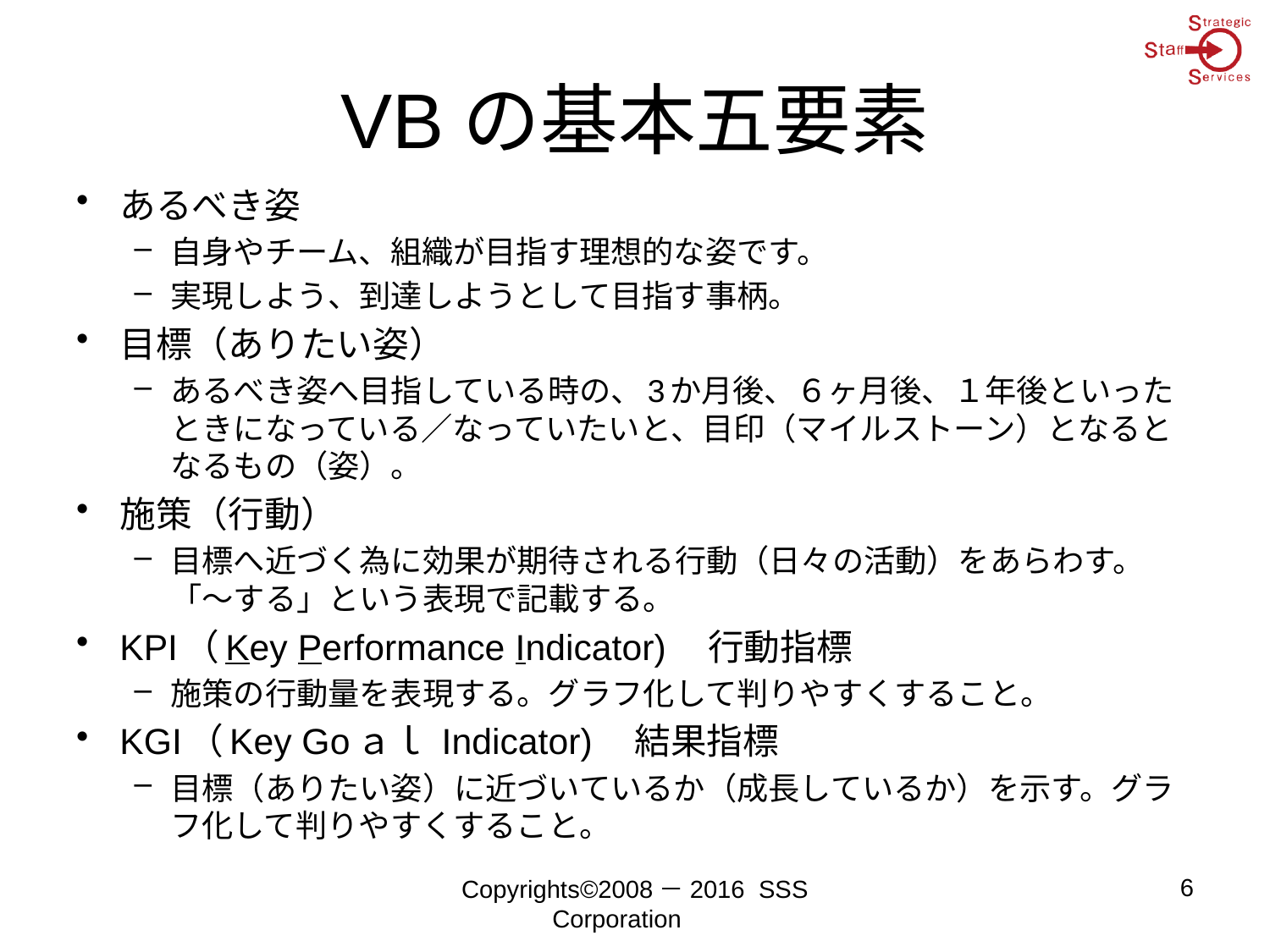

# VBの基本五要素
あるべき姿
自身やチーム、組織が目指す理想的な姿です。
実現しよう、到達しようとして目指す事柄。
目標（ありたい姿）
あるべき姿へ目指している時の、3か月後、６ヶ月後、１年後といったときになっている／なっていたいと、目印（マイルストーン）となるとなるもの（姿）。
施策（行動）
目標へ近づく為に効果が期待される行動（日々の活動）をあらわす。「～する」という表現で記載する。
KPI（Key Performance Indicator)　行動指標
施策の行動量を表現する。グラフ化して判りやすくすること。
KGI（Key Goａｌ Indicator)　結果指標
目標（ありたい姿）に近づいているか（成長しているか）を示す。グラフ化して判りやすくすること。
6
Copyrights©2008－2016  SSS Corporation